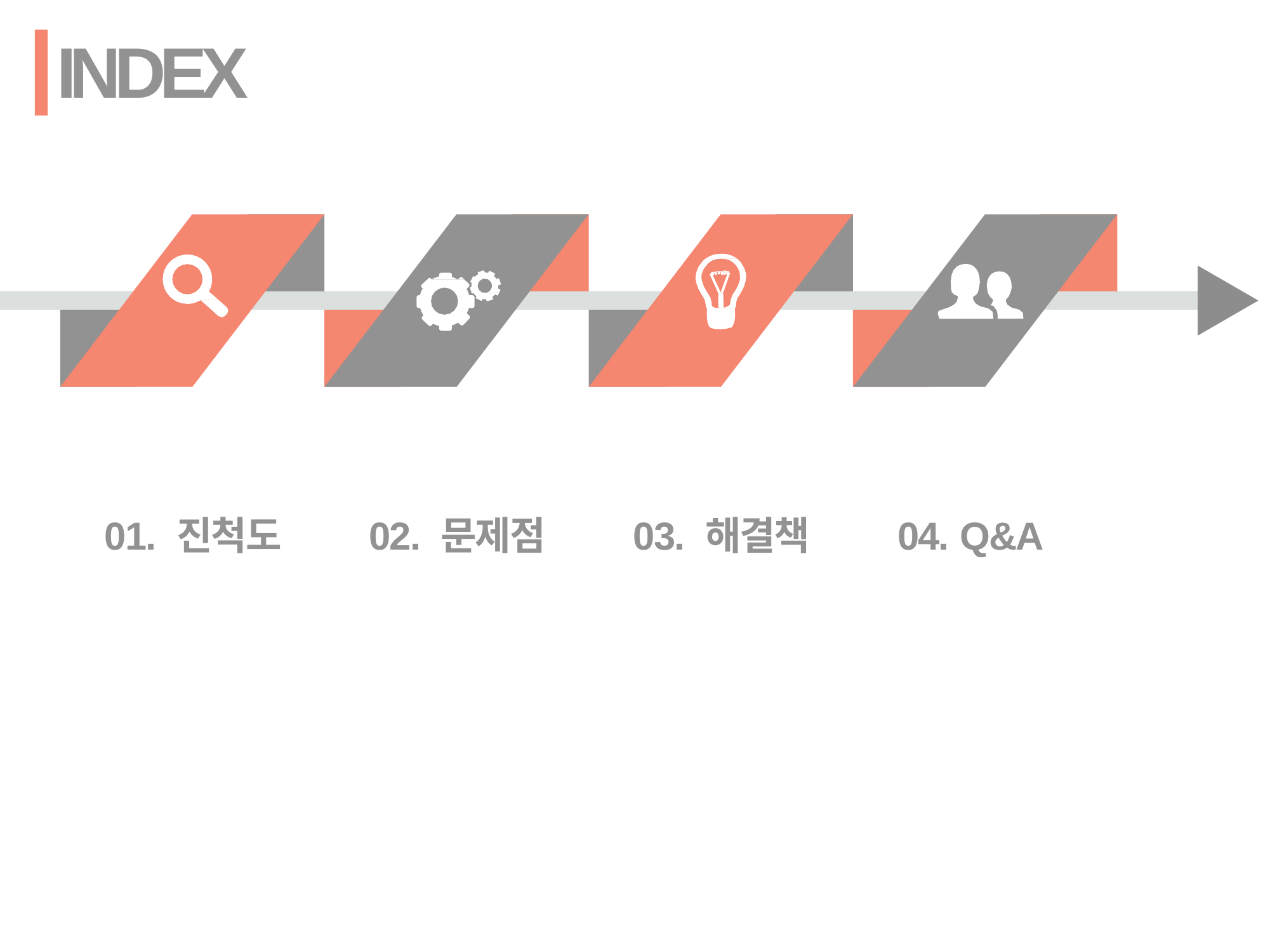

INDEX
#

01. 진척도
02. 문제점
03. 해결책

04. Q&A